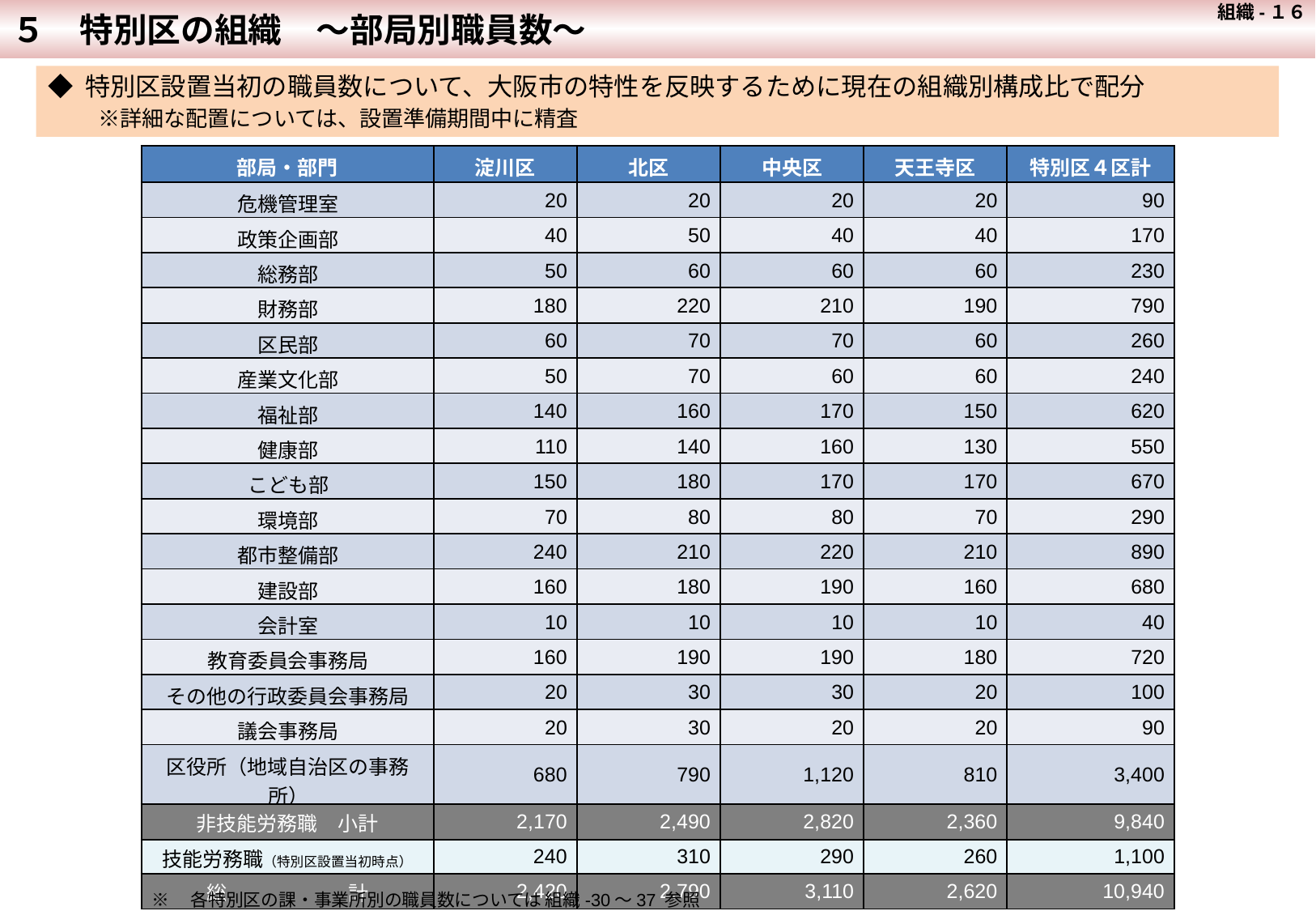

組織-１６
５　特別区の組織　～部局別職員数～
 組-１１
◆ 特別区設置当初の職員数について、大阪市の特性を反映するために現在の組織別構成比で配分
　　※詳細な配置については、設置準備期間中に精査
| 部局・部門 | 淀川区 | 北区 | 中央区 | 天王寺区 | 特別区４区計 |
| --- | --- | --- | --- | --- | --- |
| 危機管理室 | 20 | 20 | 20 | 20 | 90 |
| 政策企画部 | 40 | 50 | 40 | 40 | 170 |
| 総務部 | 50 | 60 | 60 | 60 | 230 |
| 財務部 | 180 | 220 | 210 | 190 | 790 |
| 区民部 | 60 | 70 | 70 | 60 | 260 |
| 産業文化部 | 50 | 70 | 60 | 60 | 240 |
| 福祉部 | 140 | 160 | 170 | 150 | 620 |
| 健康部 | 110 | 140 | 160 | 130 | 550 |
| こども部 | 150 | 180 | 170 | 170 | 670 |
| 環境部 | 70 | 80 | 80 | 70 | 290 |
| 都市整備部 | 240 | 210 | 220 | 210 | 890 |
| 建設部 | 160 | 180 | 190 | 160 | 680 |
| 会計室 | 10 | 10 | 10 | 10 | 40 |
| 教育委員会事務局 | 160 | 190 | 190 | 180 | 720 |
| その他の行政委員会事務局 | 20 | 30 | 30 | 20 | 100 |
| 議会事務局 | 20 | 30 | 20 | 20 | 90 |
| 区役所（地域自治区の事務所） | 680 | 790 | 1,120 | 810 | 3,400 |
| 非技能労務職　小計 | 2,170 | 2,490 | 2,820 | 2,360 | 9,840 |
| 技能労務職（特別区設置当初時点） | 240 | 310 | 290 | 260 | 1,100 |
| 総　　　　　　計 | 2,420 | 2,790 | 3,110 | 2,620 | 10,940 |
※　各特別区の課・事業所別の職員数については 組織-30～37 参照